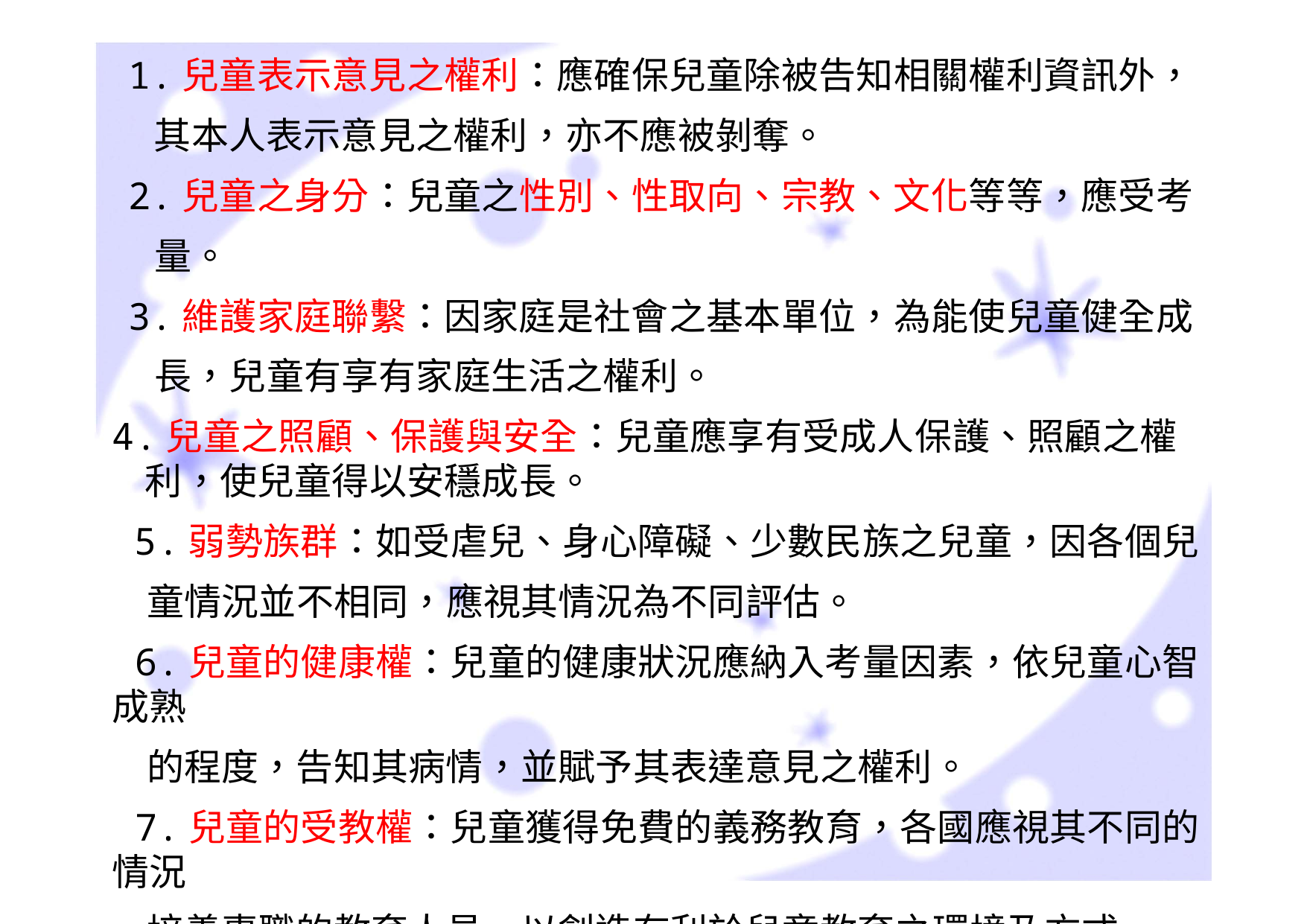

1.兒童表示意見之權利：應確保兒童除被告知相關權利資訊外，
  其本人表示意見之權利，亦不應被剝奪。
2.兒童之身分：兒童之性別、性取向、宗教、文化等等，應受考
  量。
3.維護家庭聯繫：因家庭是社會之基本單位，為能使兒童健全成
  長，兒童有享有家庭生活之權利。
4.兒童之照顧、保護與安全：兒童應享有受成人保護、照顧之權
  利，使兒童得以安穩成長。
 5.弱勢族群：如受虐兒、身心障礙、少數民族之兒童，因各個兒
   童情況並不相同，應視其情況為不同評估。
 6.兒童的健康權：兒童的健康狀況應納入考量因素，依兒童心智成熟
   的程度，告知其病情，並賦予其表達意見之權利。
 7.兒童的受教權：兒童獲得免費的義務教育，各國應視其不同的情況
   培養專職的教育人員，以創造有利於兒童教育之環境及方式。